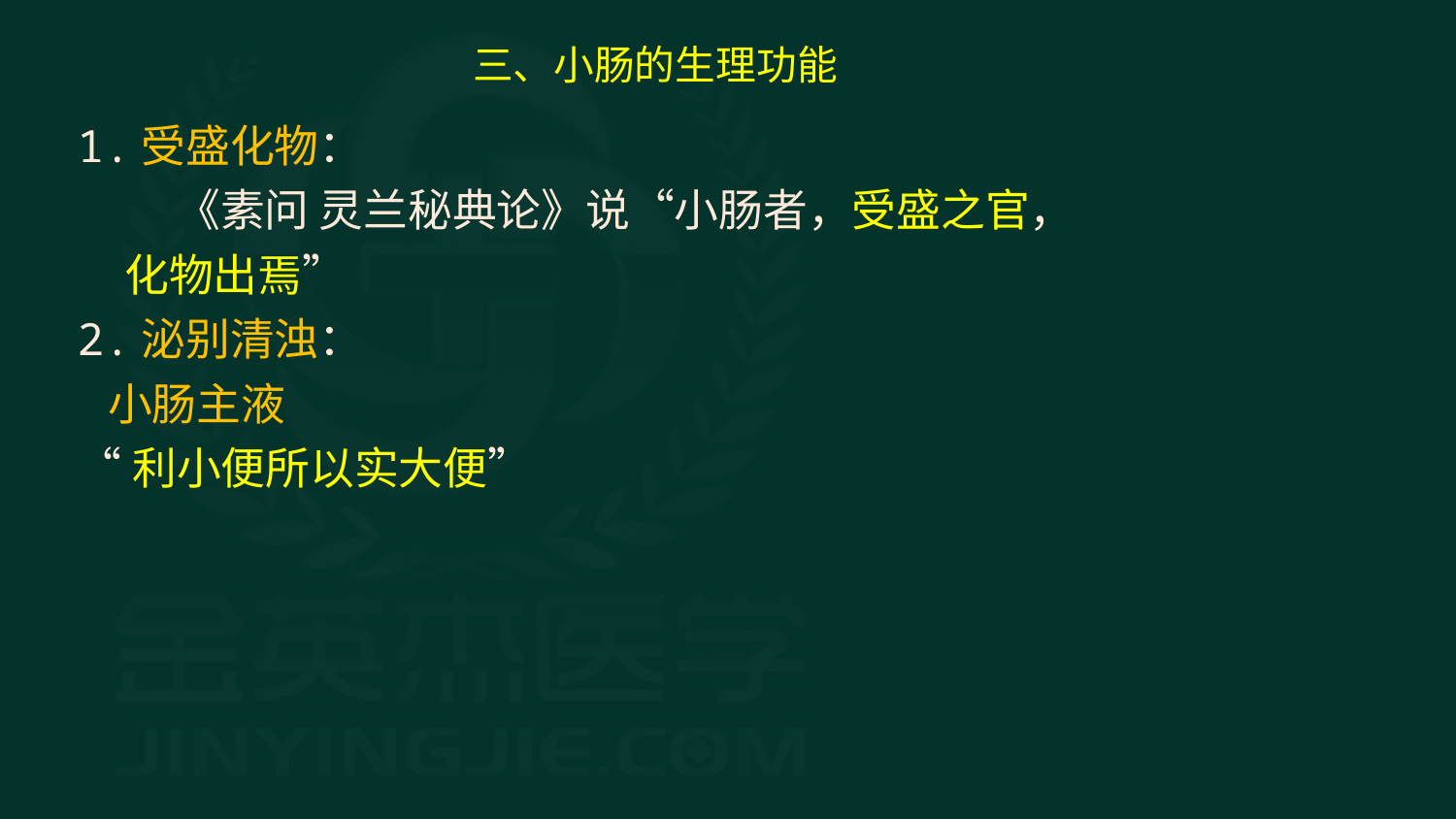

三、小肠的生理功能
1.受盛化物：
　　 《素问 灵兰秘典论》说“小肠者，受盛之官，化物出焉”
2.泌别清浊：
  小肠主液
“利小便所以实大便”